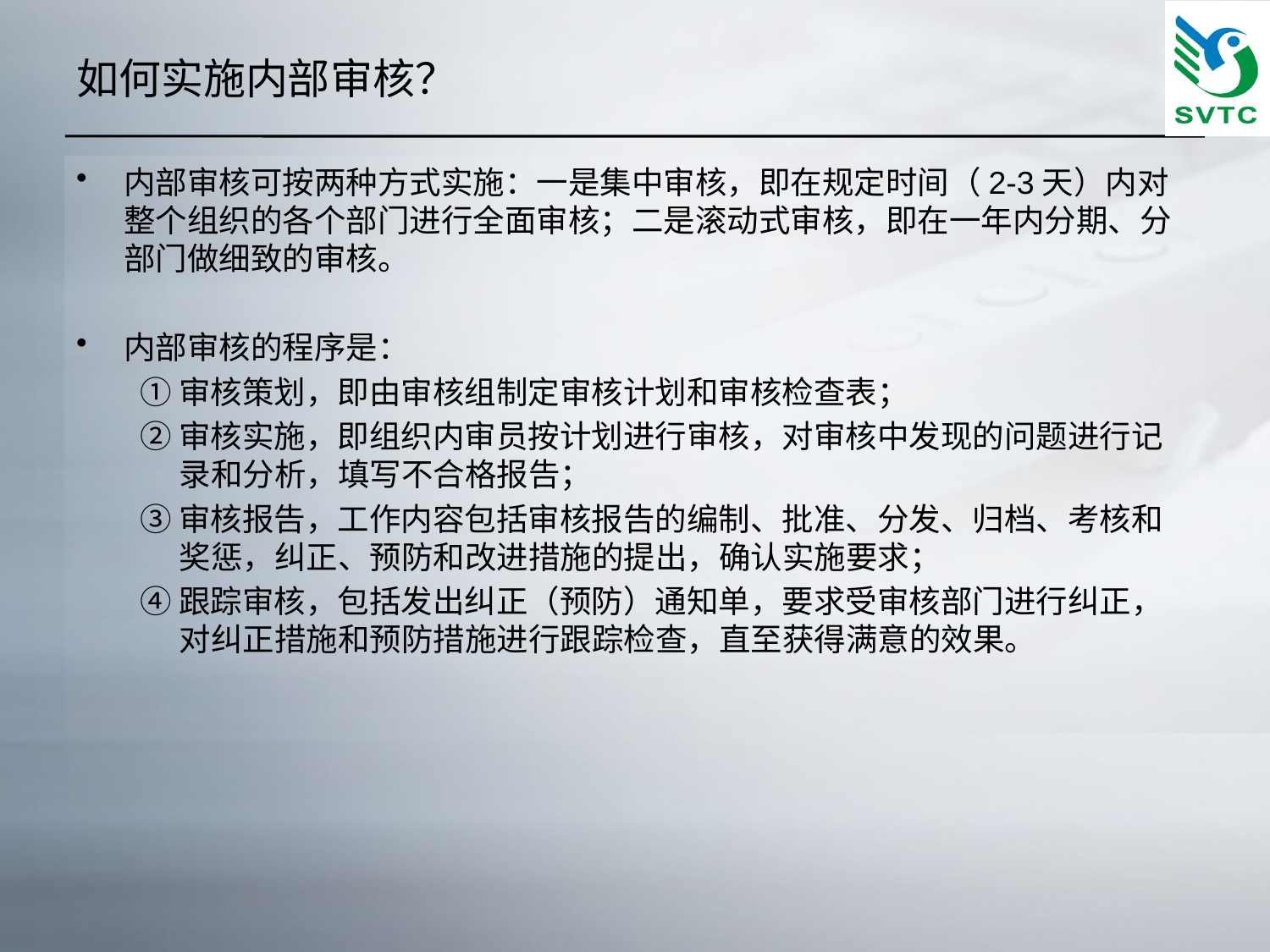

# 如何实施内部审核？
内部审核可按两种方式实施：一是集中审核，即在规定时间（2-3天）内对整个组织的各个部门进行全面审核；二是滚动式审核，即在一年内分期、分部门做细致的审核。

内部审核的程序是：
①审核策划，即由审核组制定审核计划和审核检查表；
②审核实施，即组织内审员按计划进行审核，对审核中发现的问题进行记录和分析，填写不合格报告；
③审核报告，工作内容包括审核报告的编制、批准、分发、归档、考核和奖惩，纠正、预防和改进措施的提出，确认实施要求；
④跟踪审核，包括发出纠正（预防）通知单，要求受审核部门进行纠正，对纠正措施和预防措施进行跟踪检查，直至获得满意的效果。